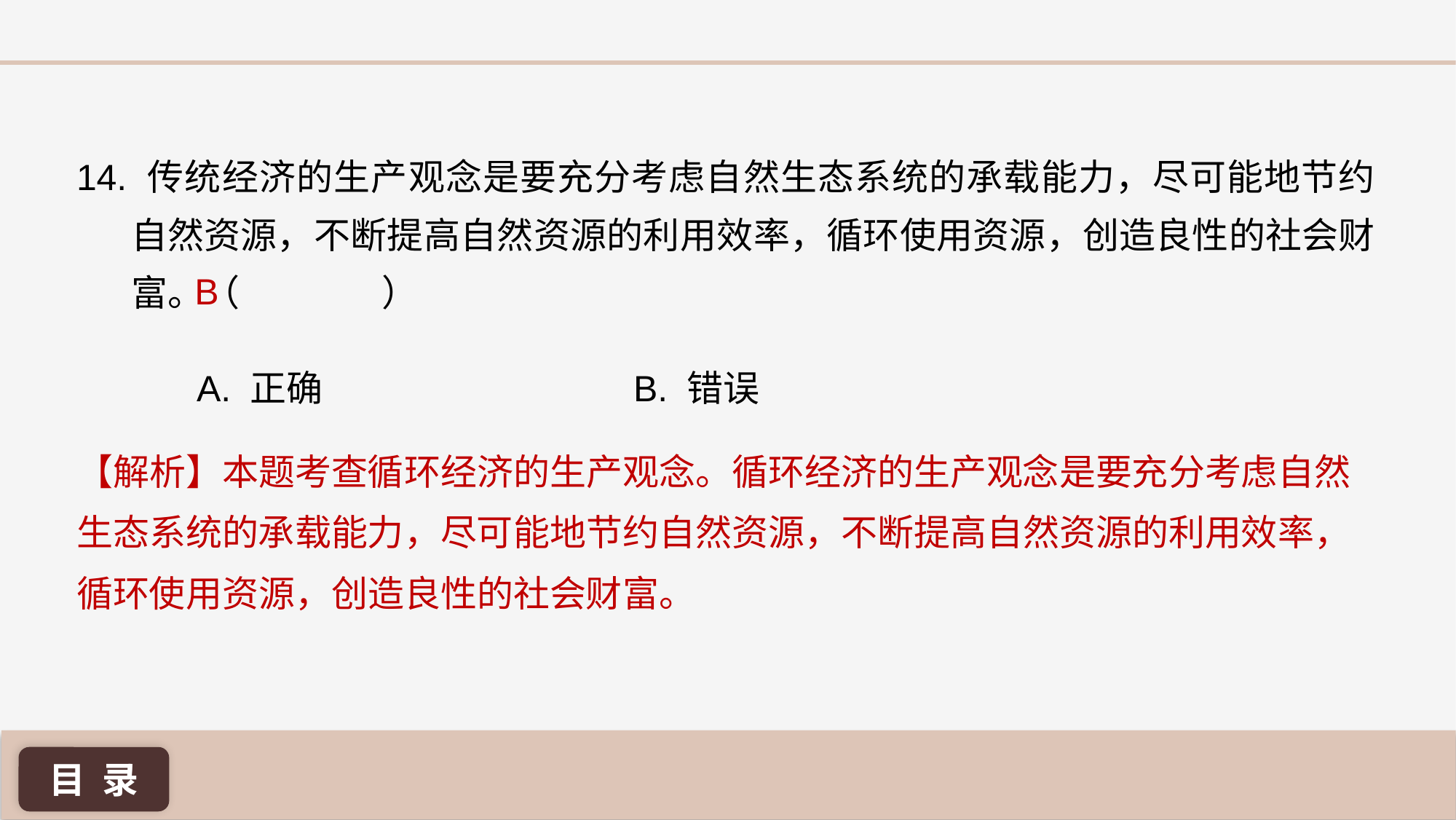

14. 传统经济的生产观念是要充分考虑自然生态系统的承载能力，尽可能地节约自然资源，不断提高自然资源的利用效率，循环使用资源，创造良性的社会财富。（ 	    ）
B
A. 正确 			B. 错误
【解析】本题考查循环经济的生产观念。循环经济的生产观念是要充分考虑自然生态系统的承载能力，尽可能地节约自然资源，不断提高自然资源的利用效率，循环使用资源，创造良性的社会财富。